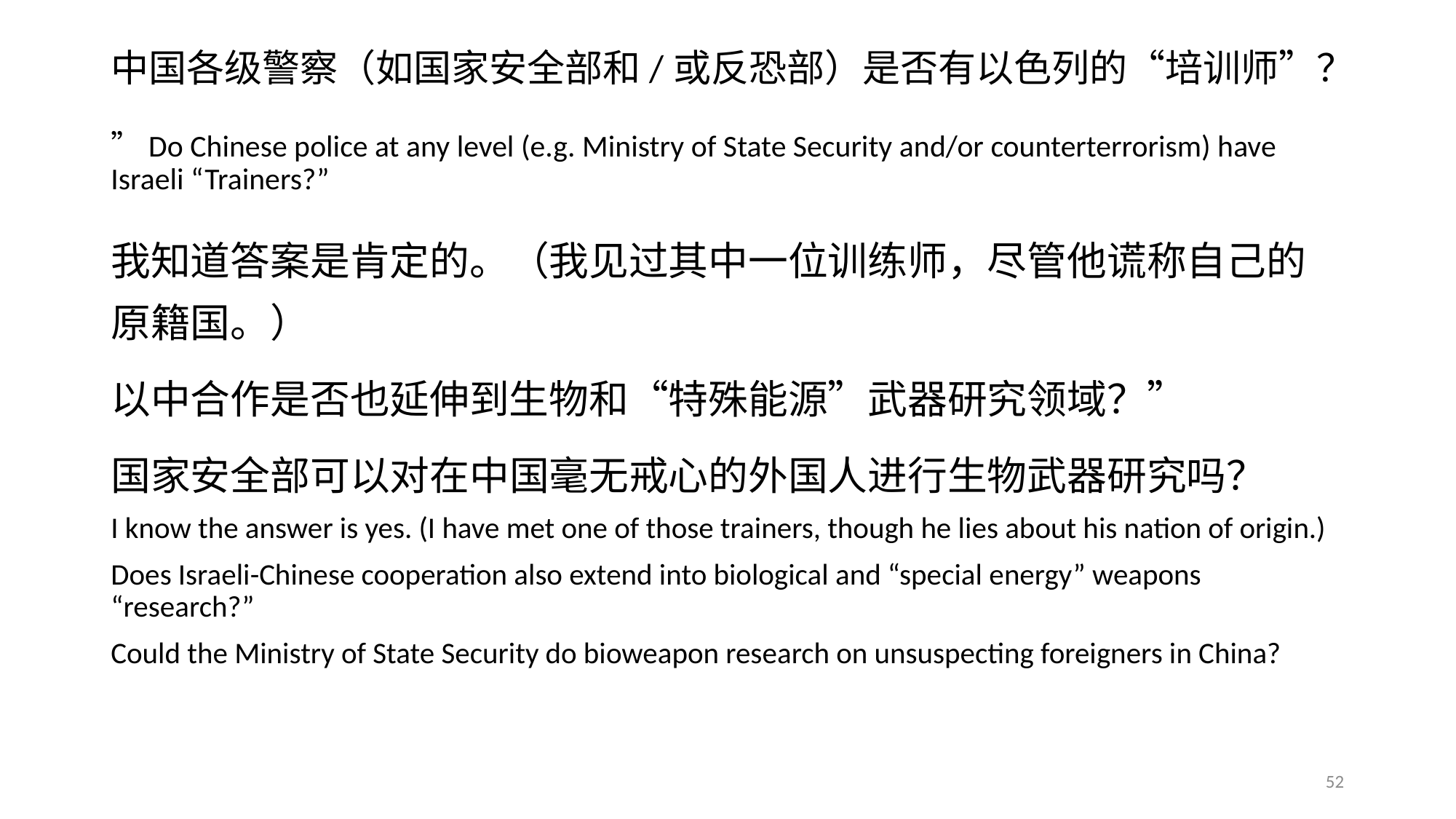

# 中国各级警察（如国家安全部和/或反恐部）是否有以色列的“培训师”？ ”Do Chinese police at any level (e.g. Ministry of State Security and/or counterterrorism) have Israeli “Trainers?”
我知道答案是肯定的。（我见过其中一位训练师，尽管他谎称自己的原籍国。）
以中合作是否也延伸到生物和“特殊能源”武器研究领域？”
国家安全部可以对在中国毫无戒心的外国人进行生物武器研究吗？
I know the answer is yes. (I have met one of those trainers, though he lies about his nation of origin.)
Does Israeli-Chinese cooperation also extend into biological and “special energy” weapons “research?”
Could the Ministry of State Security do bioweapon research on unsuspecting foreigners in China?
52